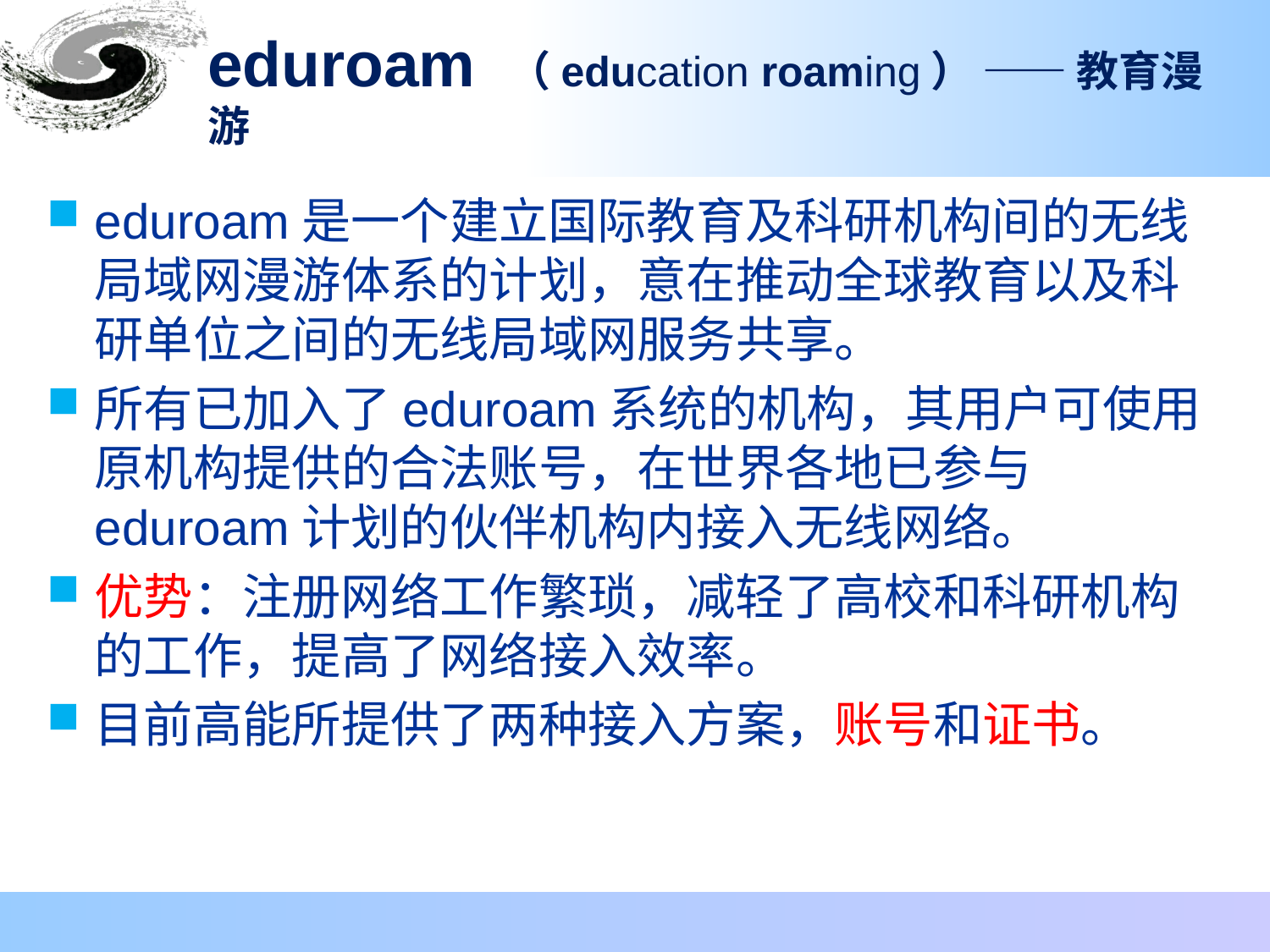

# eduroam （education roaming） —— 教育漫游
eduroam是一个建立国际教育及科研机构间的无线局域网漫游体系的计划，意在推动全球教育以及科研单位之间的无线局域网服务共享。
所有已加入了eduroam系统的机构，其用户可使用原机构提供的合法账号，在世界各地已参与eduroam计划的伙伴机构内接入无线网络。
优势：注册网络工作繁琐，减轻了高校和科研机构的工作，提高了网络接入效率。
目前高能所提供了两种接入方案，账号和证书。